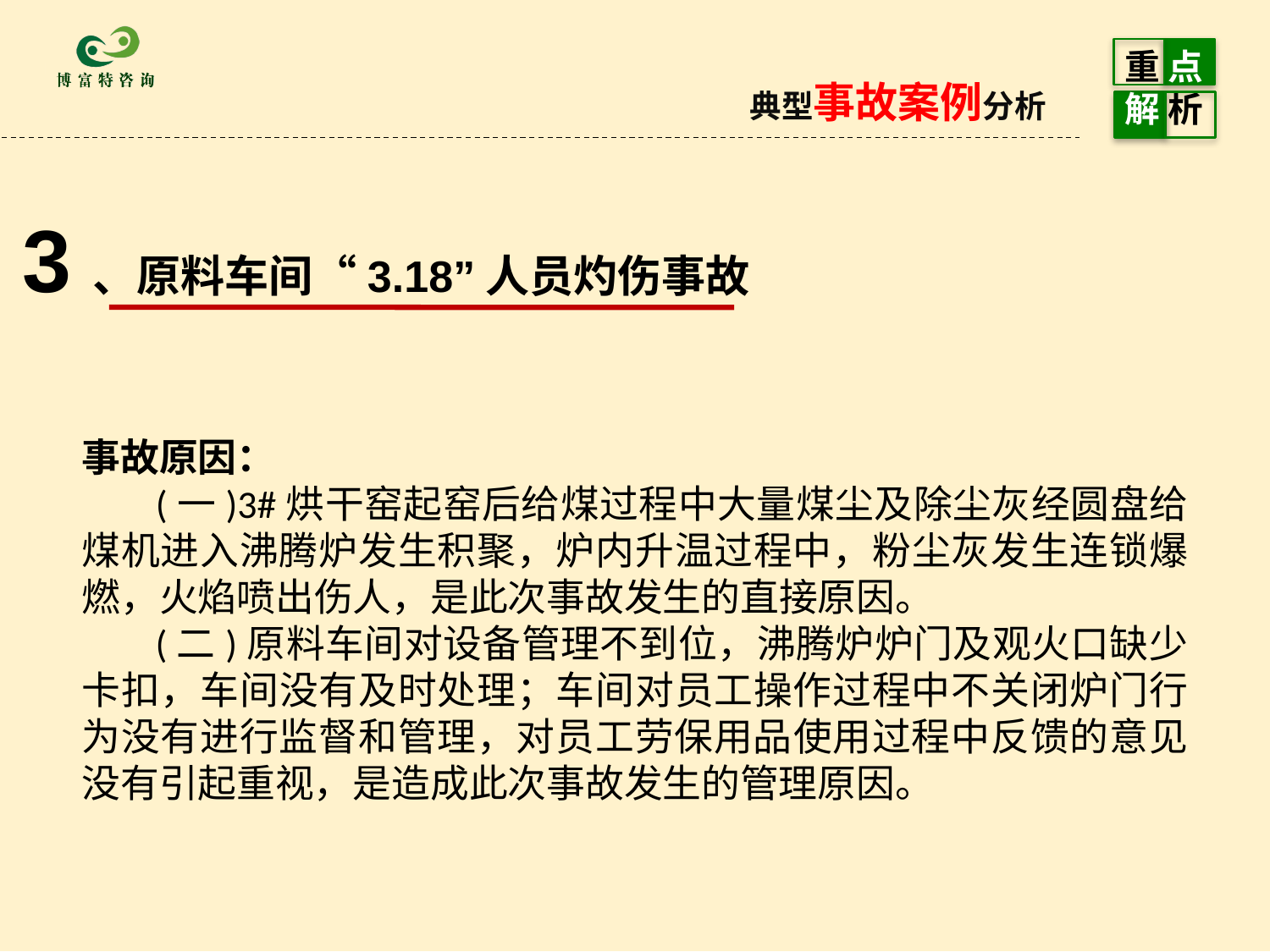

3、原料车间“3.18”人员灼伤事故

事故原因：
        (一)3#烘干窑起窑后给煤过程中大量煤尘及除尘灰经圆盘给煤机进入沸腾炉发生积聚，炉内升温过程中，粉尘灰发生连锁爆燃，火焰喷出伤人，是此次事故发生的直接原因。
        (二)原料车间对设备管理不到位，沸腾炉炉门及观火口缺少卡扣，车间没有及时处理；车间对员工操作过程中不关闭炉门行为没有进行监督和管理，对员工劳保用品使用过程中反馈的意见没有引起重视，是造成此次事故发生的管理原因。